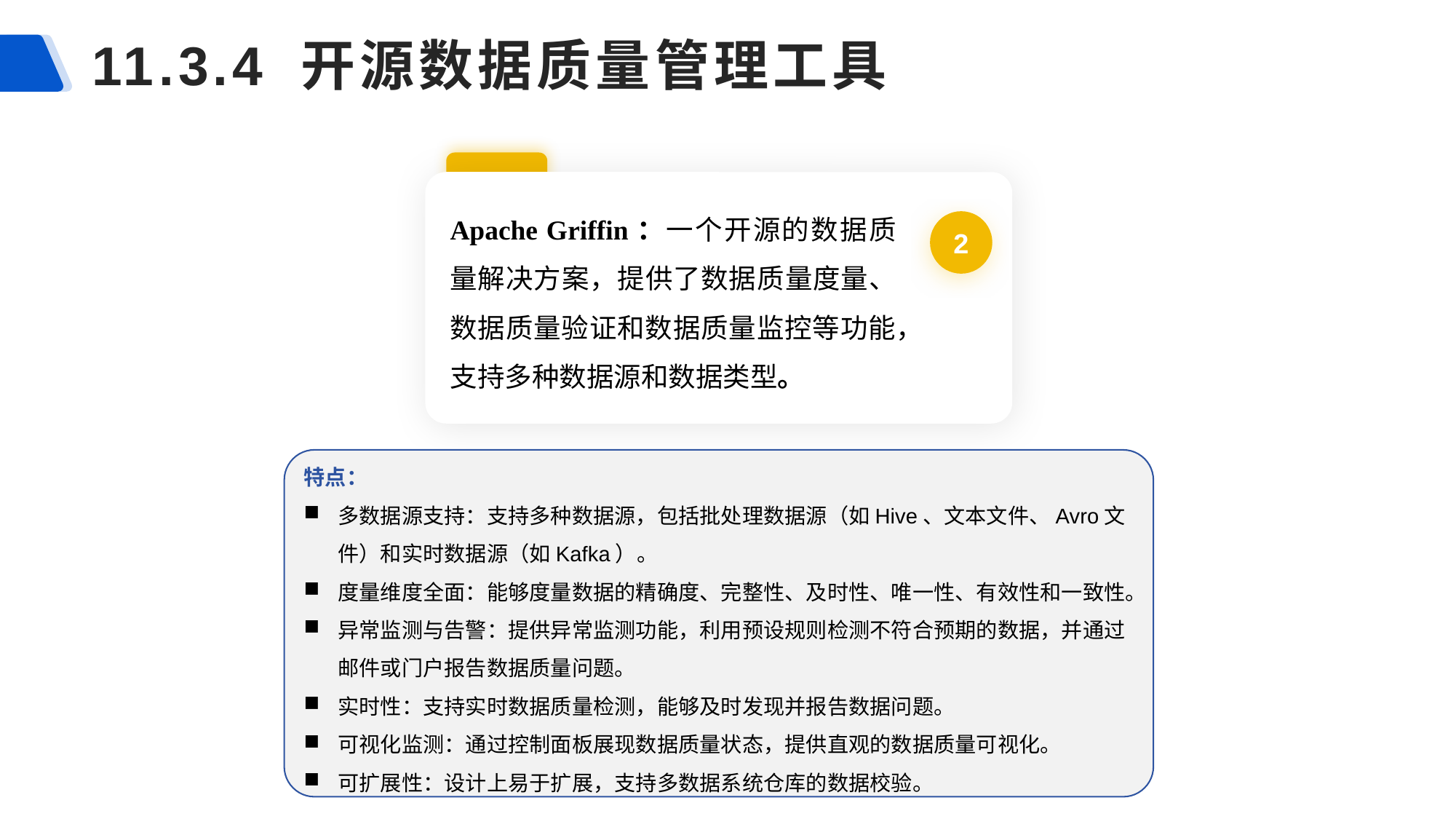

# 11.3.4 开源数据质量管理工具

Apache Griffin：一个开源的数据质量解决方案，提供了数据质量度量、数据质量验证和数据质量监控等功能，支持多种数据源和数据类型。
2
特点：
多数据源支持：支持多种数据源，包括批处理数据源（如Hive、文本文件、Avro文件）和实时数据源（如Kafka）。
度量维度全面：能够度量数据的精确度、完整性、及时性、唯一性、有效性和一致性。
异常监测与告警：提供异常监测功能，利用预设规则检测不符合预期的数据，并通过邮件或门户报告数据质量问题。
实时性：支持实时数据质量检测，能够及时发现并报告数据问题。
可视化监测：通过控制面板展现数据质量状态，提供直观的数据质量可视化。
可扩展性：设计上易于扩展，支持多数据系统仓库的数据校验。